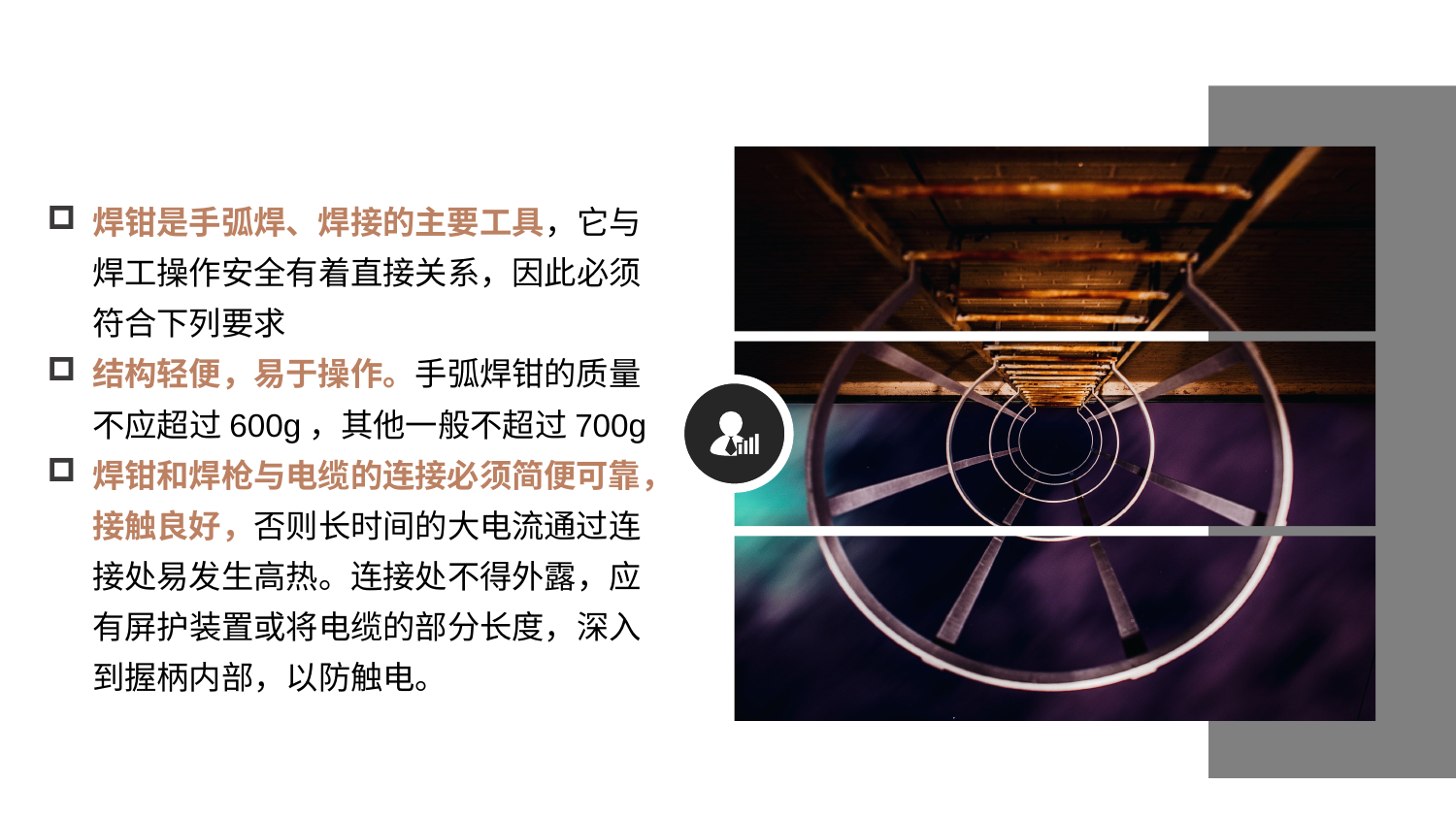

二、了解电焊机

焊钳是手弧焊、焊接的主要工具，它与焊工操作安全有着直接关系，因此必须符合下列要求
结构轻便，易于操作。手弧焊钳的质量不应超过600g，其他一般不超过700g
焊钳和焊枪与电缆的连接必须简便可靠，接触良好，否则长时间的大电流通过连接处易发生高热。连接处不得外露，应有屏护装置或将电缆的部分长度，深入到握柄内部，以防触电。